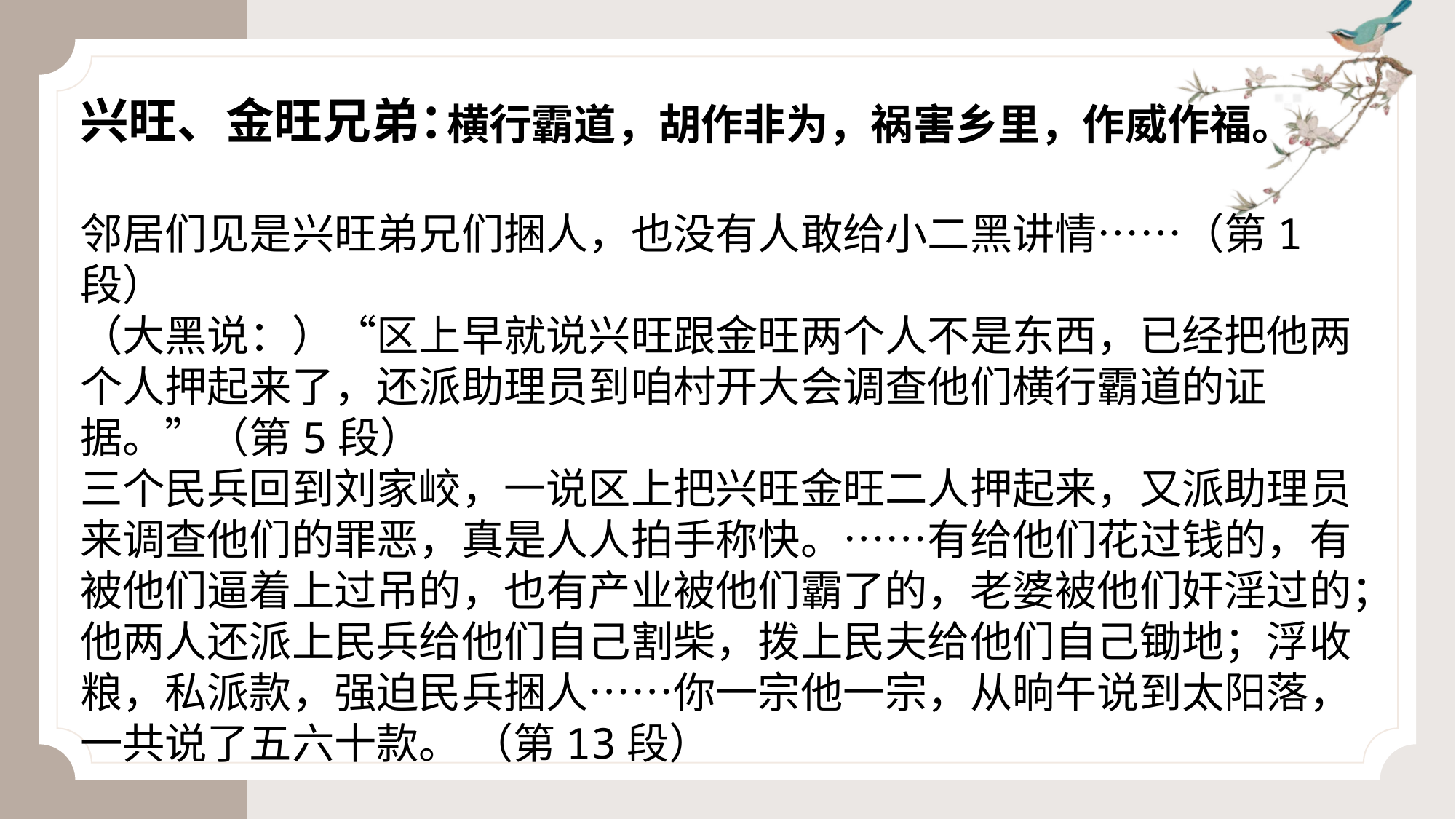

兴旺、金旺兄弟：
横行霸道，胡作非为，祸害乡里，作威作福。
邻居们见是兴旺弟兄们捆人，也没有人敢给小二黑讲情……（第1段）
（大黑说：）“区上早就说兴旺跟金旺两个人不是东西，已经把他两个人押起来了，还派助理员到咱村开大会调查他们横行霸道的证据。”（第5段）
三个民兵回到刘家峧，一说区上把兴旺金旺二人押起来，又派助理员来调查他们的罪恶，真是人人拍手称快。……有给他们花过钱的，有被他们逼着上过吊的，也有产业被他们霸了的，老婆被他们奸淫过的；他两人还派上民兵给他们自己割柴，拨上民夫给他们自己锄地；浮收粮，私派款，强迫民兵捆人……你一宗他一宗，从晌午说到太阳落，一共说了五六十款。 （第13段）